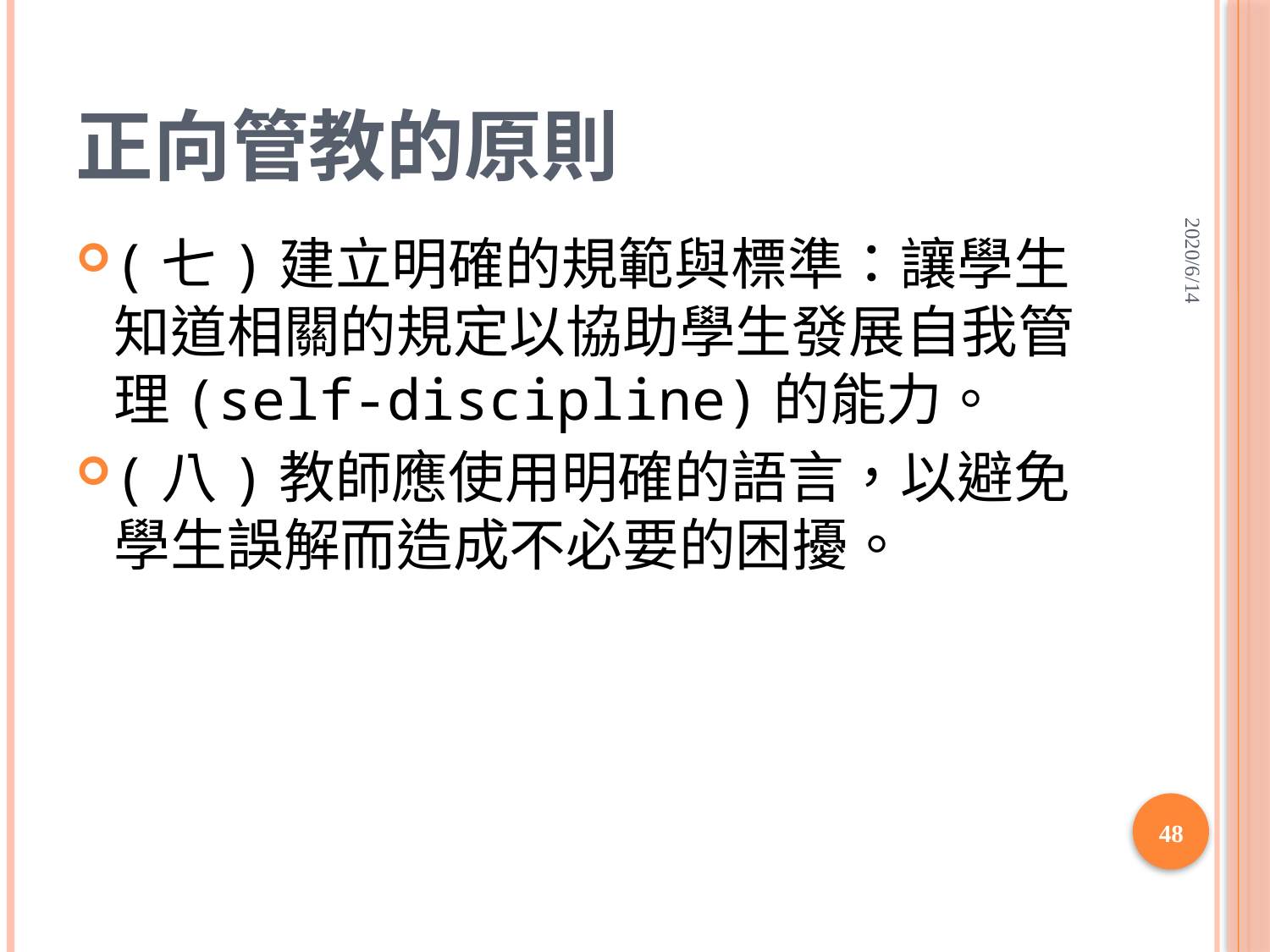

# 正向管教的原則
2020/6/14
(七)建立明確的規範與標準：讓學生知道相關的規定以協助學生發展自我管理(self-discipline)的能力。
(八)教師應使用明確的語言，以避免學生誤解而造成不必要的困擾。
48